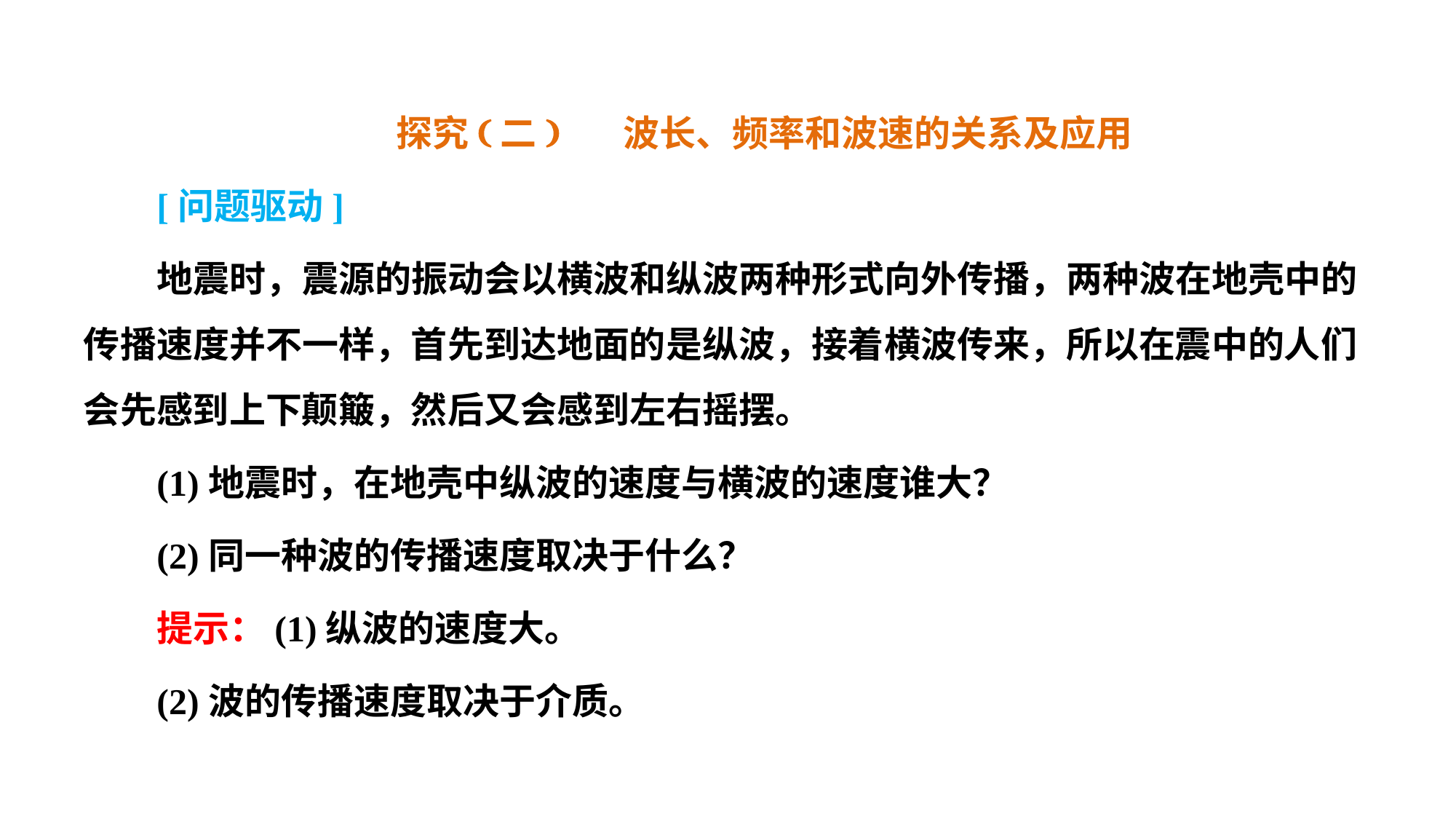

探究(二)   波长、频率和波速的关系及应用
[问题驱动]
地震时，震源的振动会以横波和纵波两种形式向外传播，两种波在地壳中的传播速度并不一样，首先到达地面的是纵波，接着横波传来，所以在震中的人们会先感到上下颠簸，然后又会感到左右摇摆。
(1)地震时，在地壳中纵波的速度与横波的速度谁大？
(2)同一种波的传播速度取决于什么？
提示：(1)纵波的速度大。
(2)波的传播速度取决于介质。